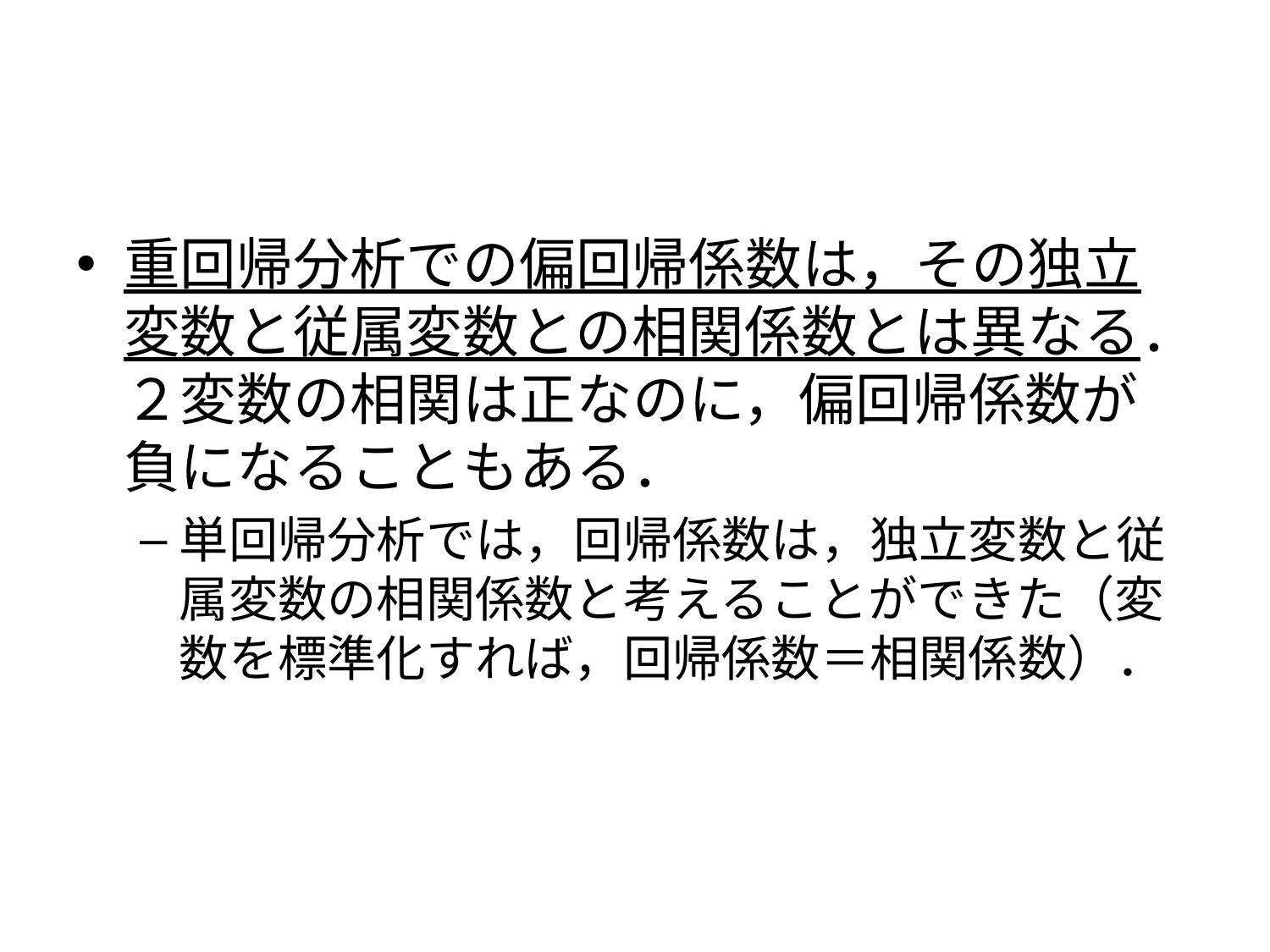

#
重回帰分析での偏回帰係数は，その独立変数と従属変数との相関係数とは異なる．２変数の相関は正なのに，偏回帰係数が負になることもある．
単回帰分析では，回帰係数は，独立変数と従属変数の相関係数と考えることができた（変数を標準化すれば，回帰係数＝相関係数）．